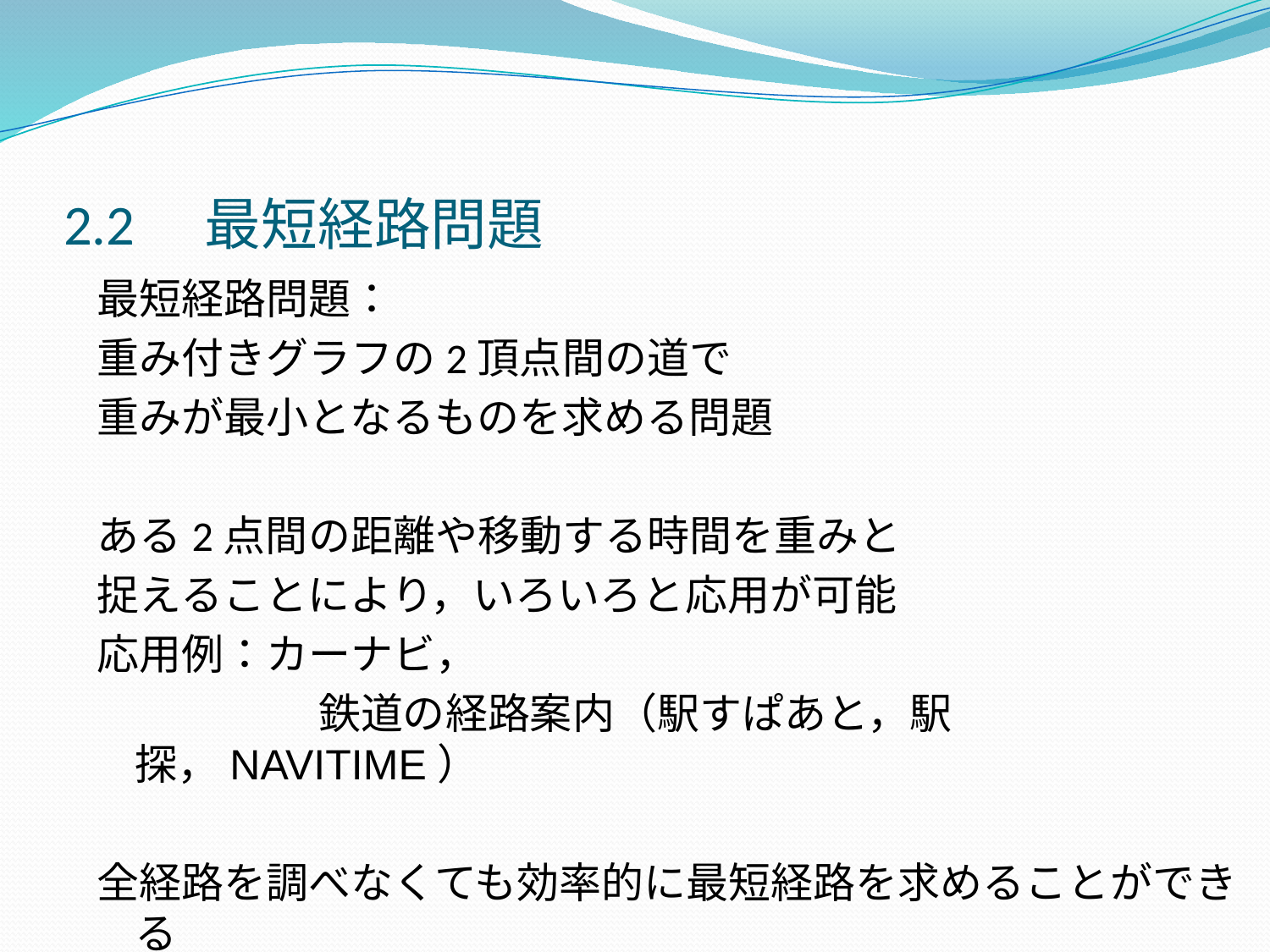

# 2.2　最短経路問題
最短経路問題：
重み付きグラフの2頂点間の道で
重みが最小となるものを求める問題

ある2点間の距離や移動する時間を重みと
捉えることにより，いろいろと応用が可能
応用例：カーナビ，
　　　　　 鉄道の経路案内（駅すぱあと，駅探，NAVITIME）

全経路を調べなくても効率的に最短経路を求めることができる
アルゴリズムが知られている